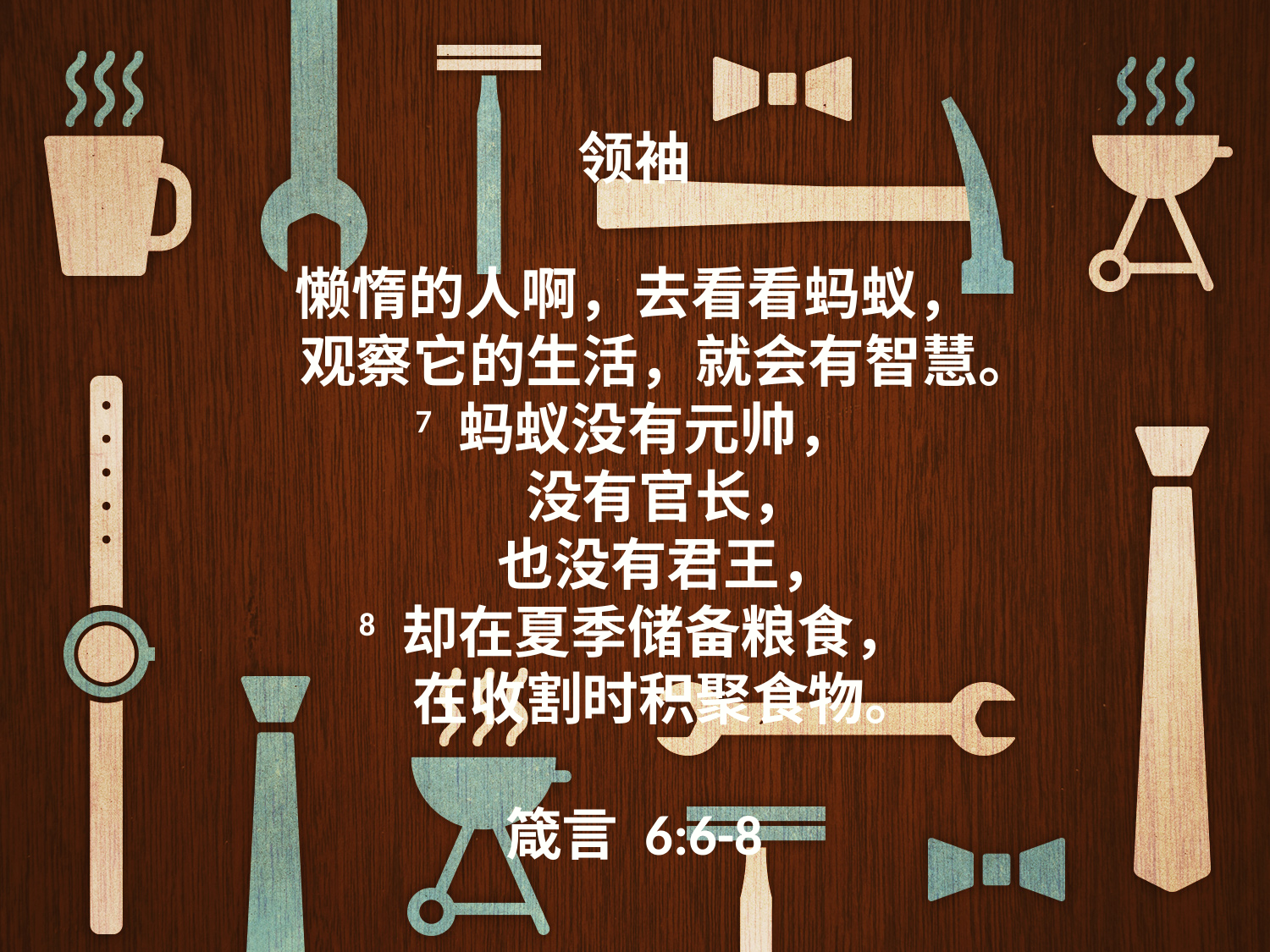

领袖

懒惰的人啊，去看看蚂蚁，
    观察它的生活，就会有智慧。
7 蚂蚁没有元帅，
    没有官长，
    也没有君王，
8 却在夏季储备粮食，
    在收割时积聚食物。

箴言 6:6-8